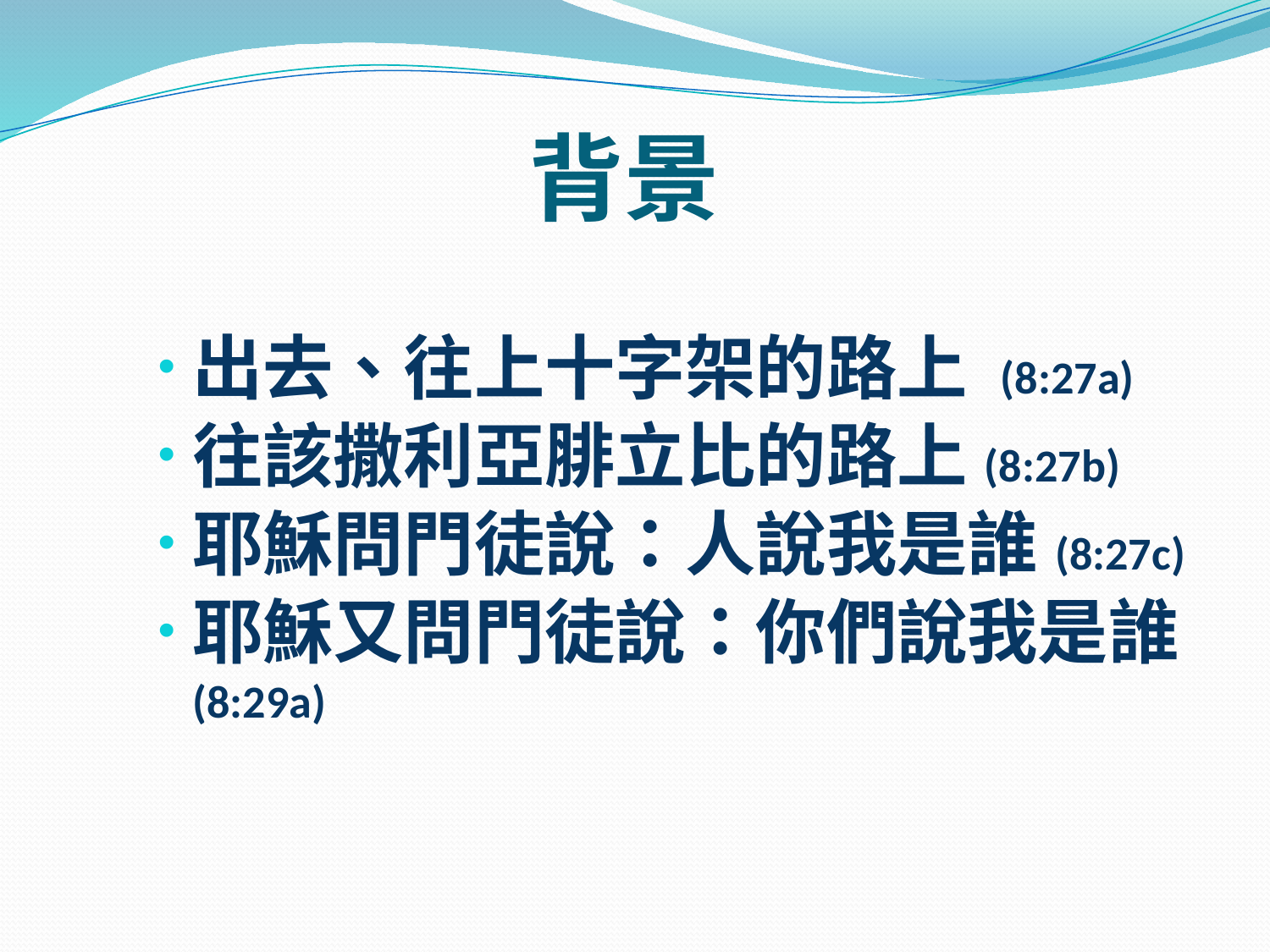

# 背景
出去、往上十字架的路上 (8:27a)
往該撒利亞腓立比的路上(8:27b)
耶穌問門徒說：人說我是誰(8:27c)
耶穌又問門徒說：你們說我是誰(8:29a)